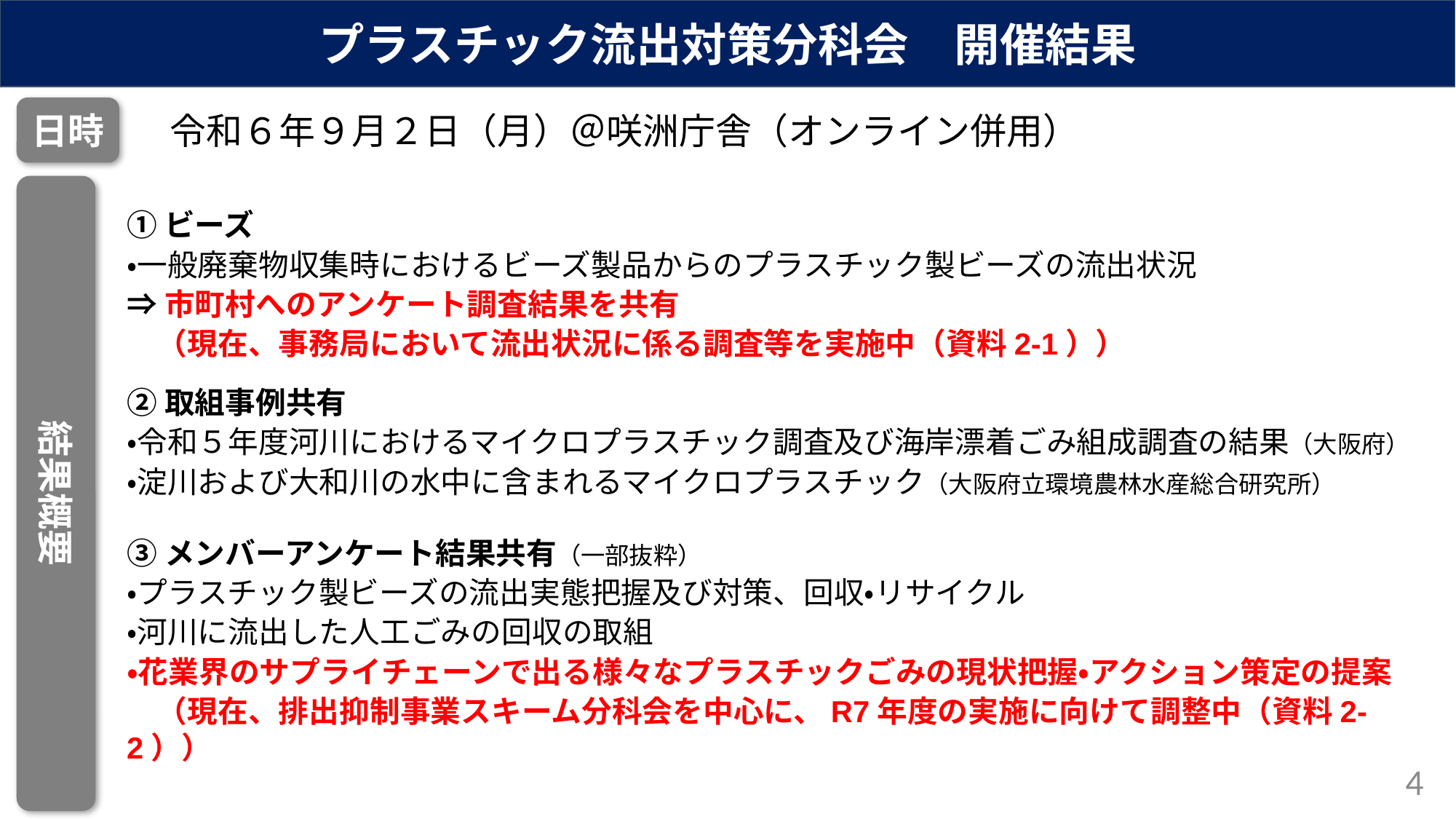

プラスチック流出対策分科会　開催結果
日時
令和６年９月２日（月）＠咲洲庁舎（オンライン併用）
結果概要
①ビーズ
・一般廃棄物収集時におけるビーズ製品からのプラスチック製ビーズの流出状況
⇒市町村へのアンケート調査結果を共有
　（現在、事務局において流出状況に係る調査等を実施中（資料2-1））

②取組事例共有
・令和５年度河川におけるマイクロプラスチック調査及び海岸漂着ごみ組成調査の結果（大阪府）
・淀川および大和川の水中に含まれるマイクロプラスチック（大阪府立環境農林水産総合研究所）

③メンバーアンケート結果共有（一部抜粋）
・プラスチック製ビーズの流出実態把握及び対策、回収・リサイクル
・河川に流出した人工ごみの回収の取組
・花業界のサプライチェーンで出る様々なプラスチックごみの現状把握・アクション策定の提案
　（現在、排出抑制事業スキーム分科会を中心に、R7年度の実施に向けて調整中（資料2-2））

4